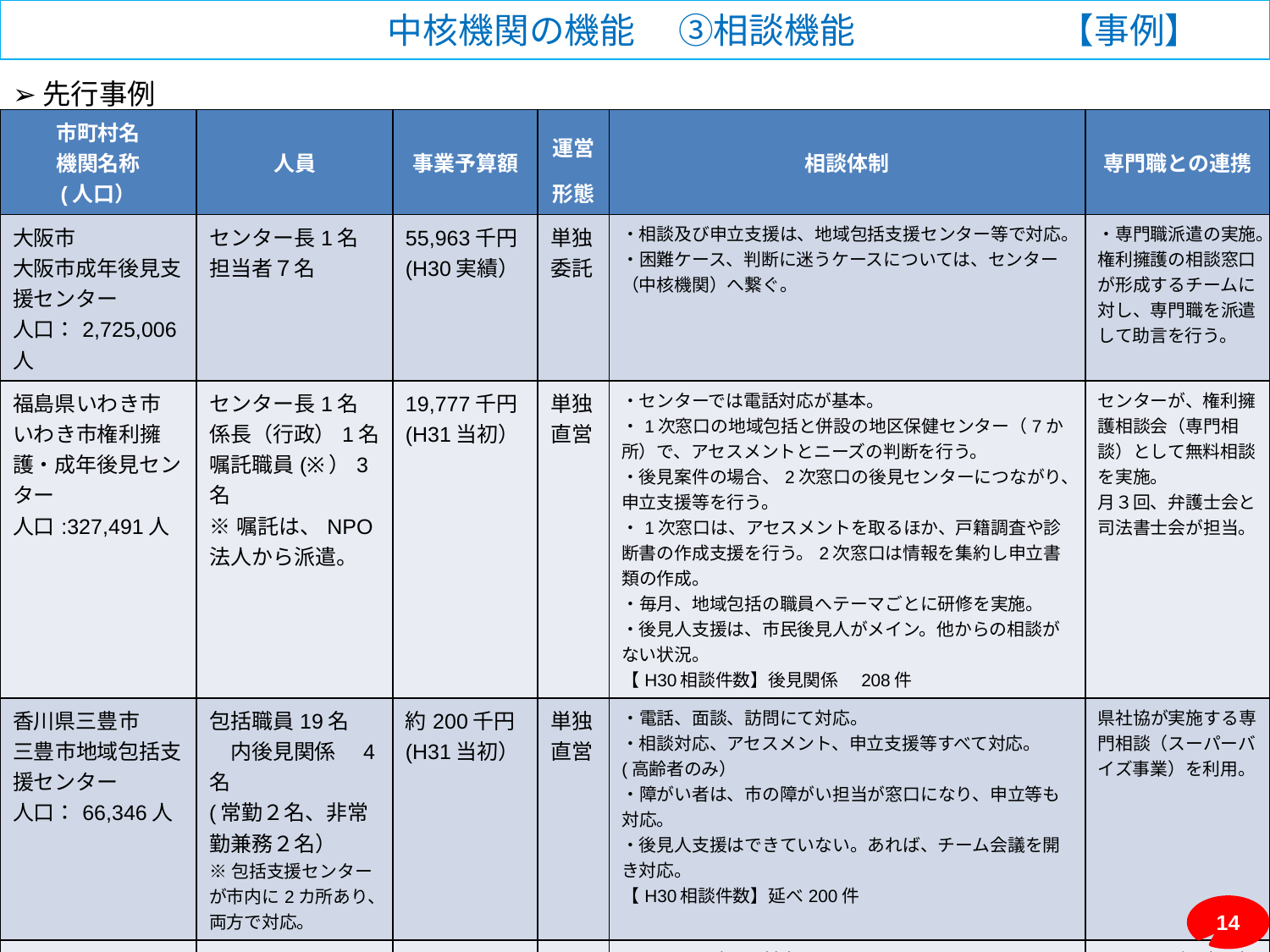

中核機関の機能　 ③相談機能　　                 【事例】
# ➢先行事例
| 市町村名 機関名称 (人口） | 人員 | 事業予算額 | 運営形態 | 相談体制 | 専門職との連携 |
| --- | --- | --- | --- | --- | --- |
| 大阪市 大阪市成年後見支援センター 人口：2,725,006人 | センター長1名 担当者７名 | 55,963千円(H30実績） | 単独 委託 | ・相談及び申立支援は、地域包括支援センター等で対応。 ・困難ケース、判断に迷うケースについては、センター（中核機関）へ繋ぐ。 | ・専門職派遣の実施。 権利擁護の相談窓口が形成するチームに対し、専門職を派遣して助言を行う。 |
| 福島県いわき市 いわき市権利擁護・成年後見センター 人口:327,491人 | センター長1名 係長（行政）1名 嘱託職員(※）3名 ※嘱託は、NPO法人から派遣。 | 19,777千円(H31当初） | 単独 直営 | ・センターでは電話対応が基本。 ・1次窓口の地域包括と併設の地区保健センター（7か所）で、アセスメントとニーズの判断を行う。 ・後見案件の場合、2次窓口の後見センターにつながり、申立支援等を行う。 ・1次窓口は、アセスメントを取るほか、戸籍調査や診断書の作成支援を行う。2次窓口は情報を集約し申立書類の作成。 ・毎月、地域包括の職員へテーマごとに研修を実施。 ・後見人支援は、市民後見人がメイン。他からの相談がない状況。 【H30相談件数】後見関係　208件 | センターが、権利擁護相談会（専門相談）として無料相談を実施。 月３回、弁護士会と司法書士会が担当。 |
| 香川県三豊市 三豊市地域包括支援センター 人口：66,346人 | 包括職員19名 　内後見関係　4名 (常勤２名、非常勤兼務２名） ※包括支援センターが市内に2カ所あり、両方で対応。 | 約200千円 (H31当初） | 単独 直営 | ・電話、面談、訪問にて対応。 ・相談対応、アセスメント、申立支援等すべて対応。(高齢者のみ） ・障がい者は、市の障がい担当が窓口になり、申立等も対応。 ・後見人支援はできていない。あれば、チーム会議を開き対応。 【H30相談件数】延べ200件 | 県社協が実施する専門相談（スーパーバイズ事業）を利用。 |
| 兵庫県姫路市 姫路市成年後見支援センター 人口:531,288人 | センター長　１名 専門職　２名 | 2,500万円 (H30当初） | 単独 委託 | ・電話、面談にて対応。 ・地域包括等どこの窓口でも対応。後見案件の場合は、センターへつなぐ。センター職員が、訪問しアセスメントを取る。 ・本人、親族申立の場合は専門職へつないでいる。 ・市からの委託業務に申立補助事務があり、センターで親族関係も含めた詳細のアセスメントを取り、市へ情報提供。他に、申立書、照会書の作成、診断書作成の説明を実施。 ・市とは、月1回市長申立の事前協議を実施（高齢のみ）。 ・後見人支援は、市民後見人がメイン。 | センターが、専門相談（スーパーバイズ）を実施。 |
14